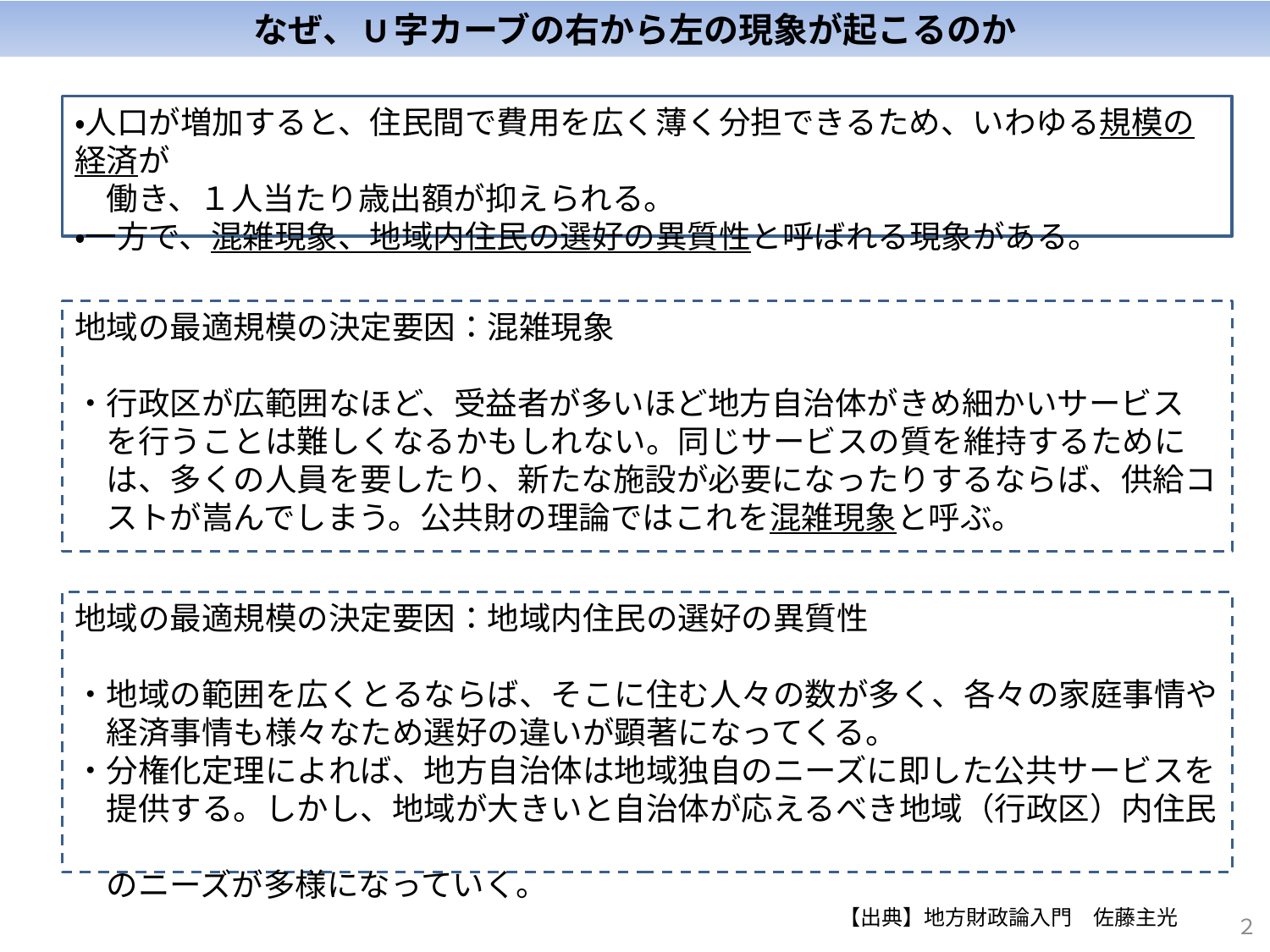

# なぜ、U字カーブの右から左の現象が起こるのか
・人口が増加すると、住民間で費用を広く薄く分担できるため、いわゆる規模の経済が
　働き、１人当たり歳出額が抑えられる。
・一方で、混雑現象、地域内住民の選好の異質性と呼ばれる現象がある。
地域の最適規模の決定要因：混雑現象

・行政区が広範囲なほど、受益者が多いほど地方自治体がきめ細かいサービス
　を行うことは難しくなるかもしれない。同じサービスの質を維持するために
　は、多くの人員を要したり、新たな施設が必要になったりするならば、供給コ
　ストが嵩んでしまう。公共財の理論ではこれを混雑現象と呼ぶ。
地域の最適規模の決定要因：地域内住民の選好の異質性

・地域の範囲を広くとるならば、そこに住む人々の数が多く、各々の家庭事情や
　経済事情も様々なため選好の違いが顕著になってくる。
・分権化定理によれば、地方自治体は地域独自のニーズに即した公共サービスを
　提供する。しかし、地域が大きいと自治体が応えるべき地域（行政区）内住民
　のニーズが多様になっていく。
２
【出典】地方財政論入門　佐藤主光